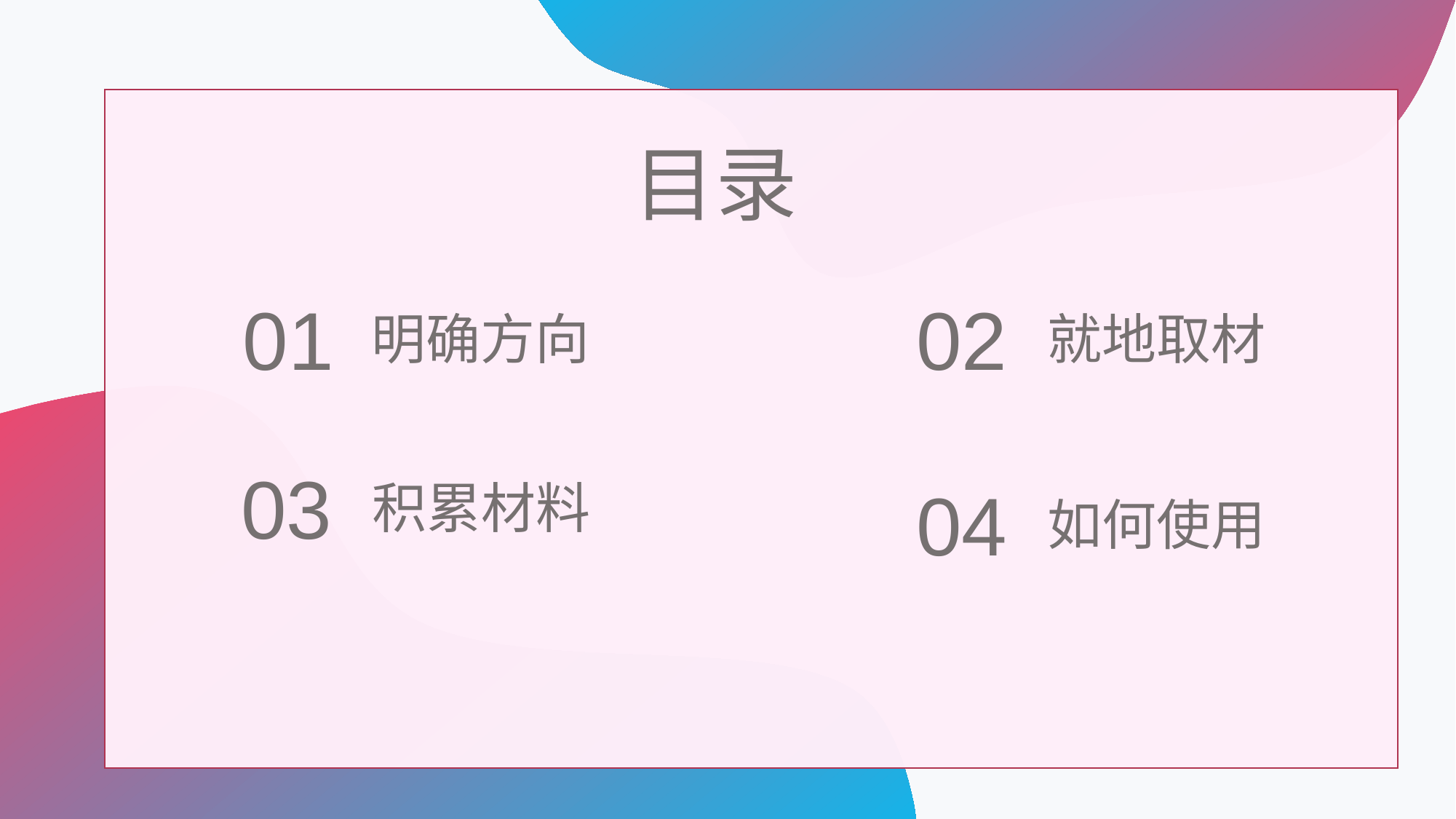

目录
01
明确方向
02
就地取材
03
积累材料
04
如何使用